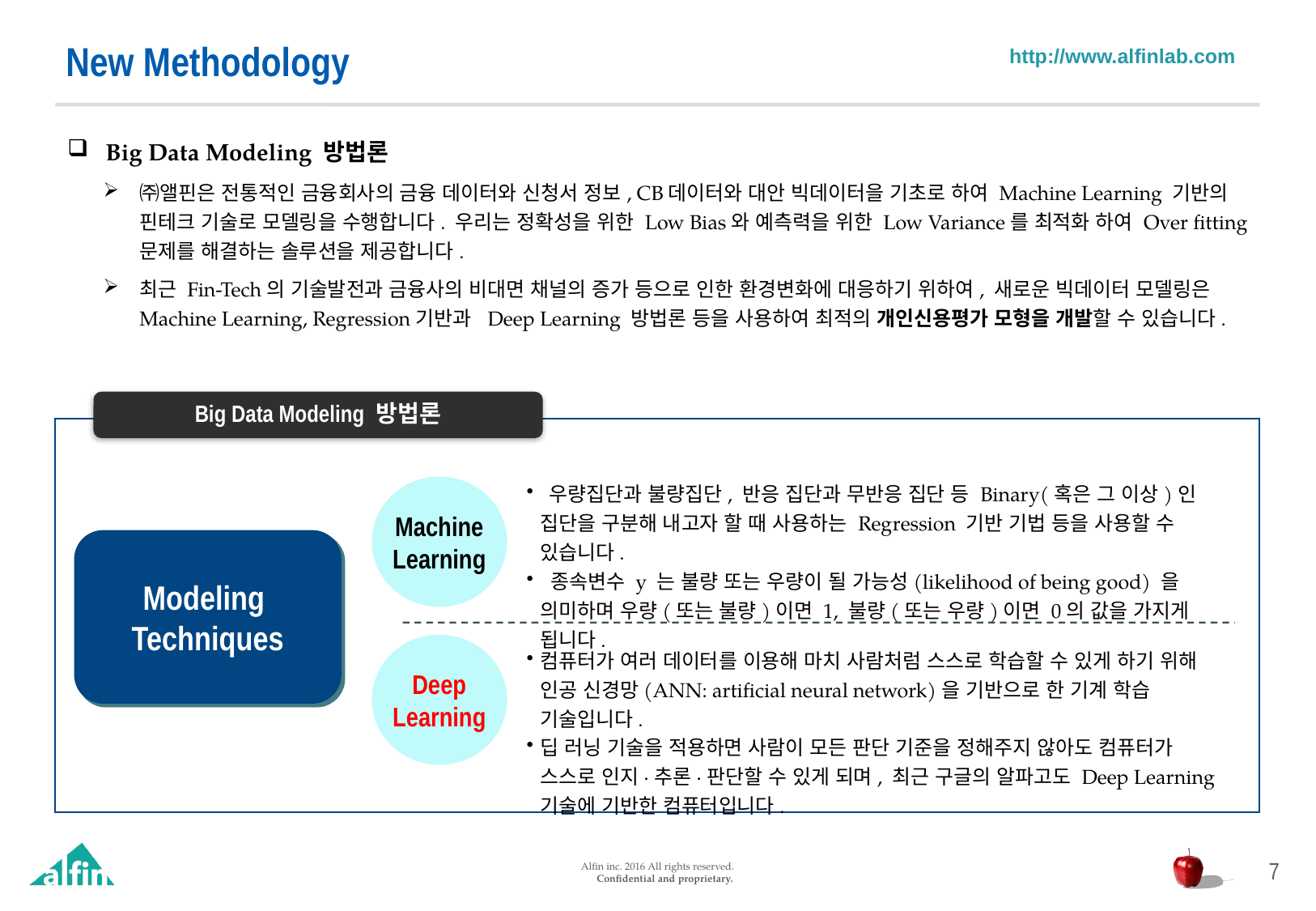

New Methodology
Big Data Modeling 방법론
㈜앨핀은 전통적인 금융회사의 금융 데이터와 신청서 정보, CB데이터와 대안 빅데이터을 기초로 하여 Machine Learning 기반의 핀테크 기술로 모델링을 수행합니다. 우리는 정확성을 위한 Low Bias와 예측력을 위한 Low Variance를 최적화 하여 Over fitting 문제를 해결하는 솔루션을 제공합니다.
최근 Fin-Tech의 기술발전과 금융사의 비대면 채널의 증가 등으로 인한 환경변화에 대응하기 위하여, 새로운 빅데이터 모델링은 Machine Learning, Regression기반과  Deep Learning 방법론 등을 사용하여 최적의 개인신용평가 모형을 개발할 수 있습니다.
Big Data Modeling 방법론

 우량집단과 불량집단, 반응 집단과 무반응 집단 등 Binary(혹은 그 이상)인 집단을 구분해 내고자 할 때 사용하는 Regression 기반 기법 등을 사용할 수 있습니다.
 종속변수 y 는 불량 또는 우량이 될 가능성(likelihood of being good) 을 의미하며 우량(또는 불량)이면 1, 불량(또는 우량)이면 0의 값을 가지게 됩니다.
Machine
Learning
Modeling
Techniques

Deep
Learning
컴퓨터가 여러 데이터를 이용해 마치 사람처럼 스스로 학습할 수 있게 하기 위해 인공 신경망(ANN: artificial neural network)을 기반으로 한 기계 학습 기술입니다.
딥 러닝 기술을 적용하면 사람이 모든 판단 기준을 정해주지 않아도 컴퓨터가 스스로 인지·추론·판단할 수 있게 되며, 최근 구글의 알파고도 Deep Learning 기술에 기반한 컴퓨터입니다.
7